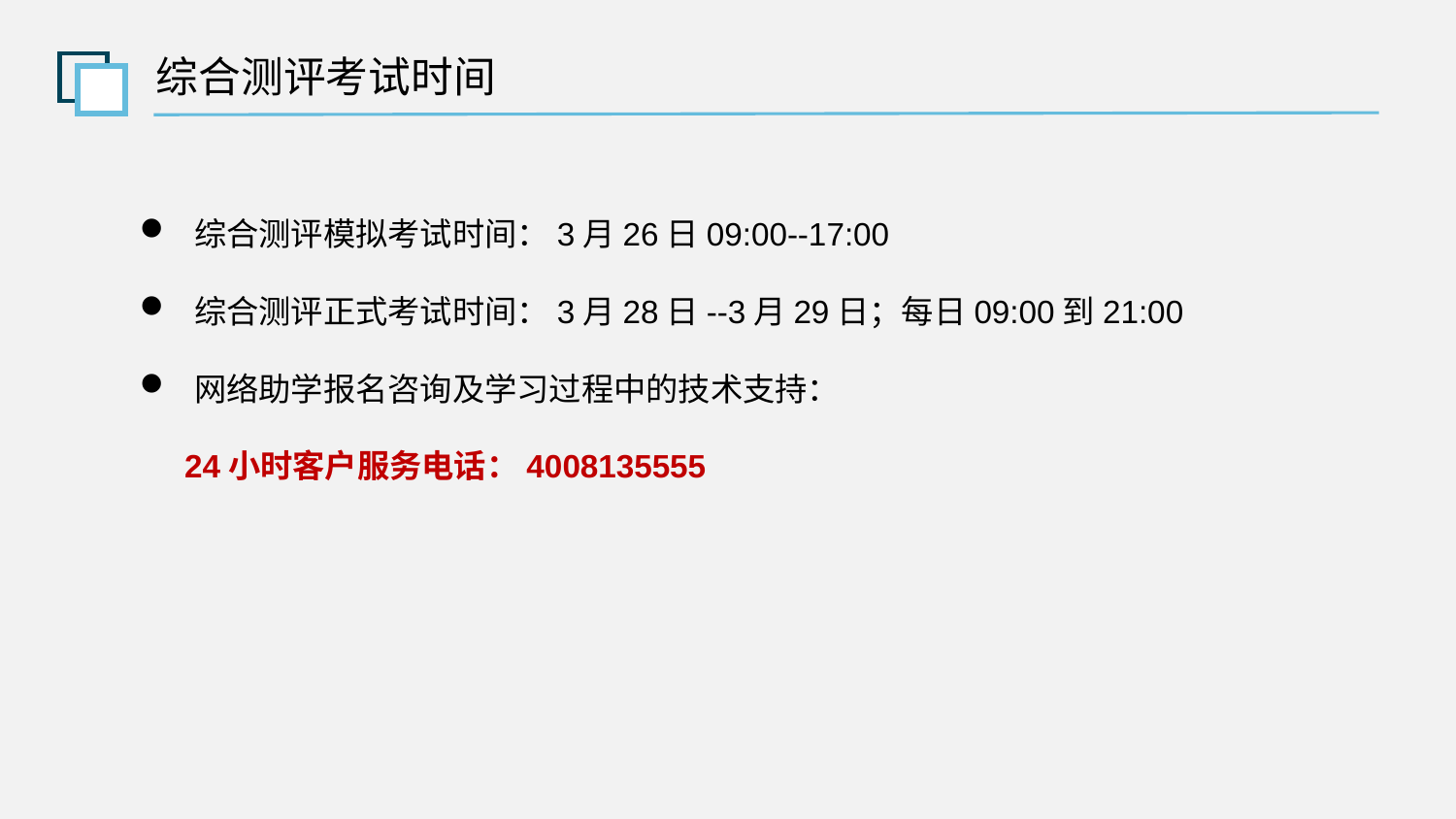

综合测评考试时间

综合测评模拟考试时间：3月26日09:00--17:00
综合测评正式考试时间：3月28日--3月29日；每日09:00到21:00
网络助学报名咨询及学习过程中的技术支持：
     24小时客户服务电话：4008135555